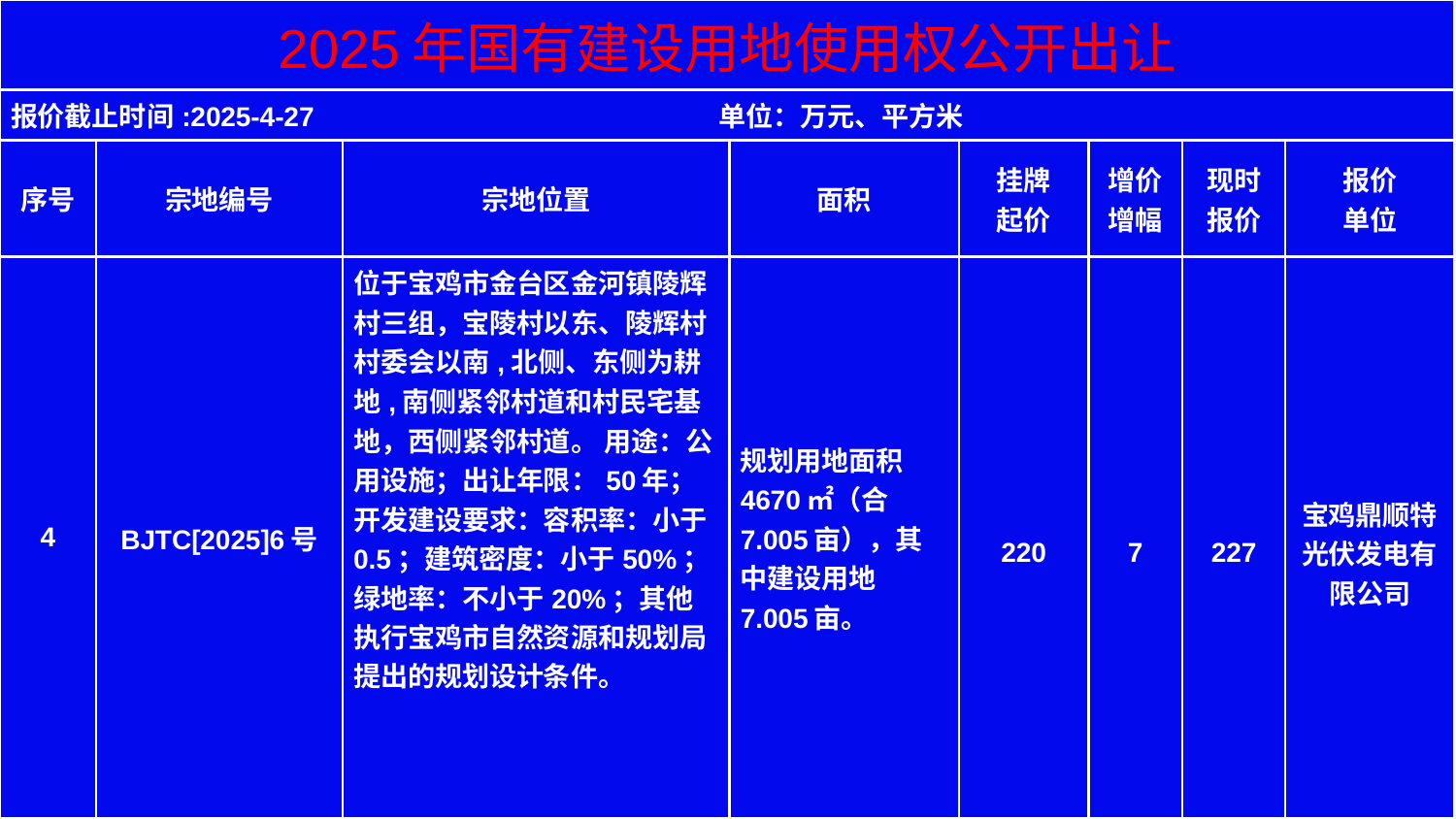

| 2025年国有建设用地使用权公开出让 |  |  |  |  |  |  |  |
| --- | --- | --- | --- | --- | --- | --- | --- |
| 报价截止时间:2025-4-27 单位：万元、平方米 |  |  |  |  |  |  |  |
| 序号 | 宗地编号 | 宗地位置 | 面积 | 挂牌 起价 | 增价 增幅 | 现时 报价 | 报价 单位 |
| 4 | BJTC[2025]6号 | 位于宝鸡市金台区金河镇陵辉村三组，宝陵村以东、陵辉村村委会以南,北侧、东侧为耕地,南侧紧邻村道和村民宅基地，西侧紧邻村道。 用途：公用设施；出让年限：50年；开发建设要求：容积率：小于0.5；建筑密度：小于50%； 绿地率：不小于20%；其他执行宝鸡市自然资源和规划局提出的规划设计条件。 | 规划用地面积4670㎡（合7.005亩），其中建设用地7.005亩。 | 220 | 7 | 227 | 宝鸡鼎顺特光伏发电有限公司 |
| 宝鸡市自然资源和规划局 宝鸡市公共资源交易中心 |  |  |  |  |  |  |  |